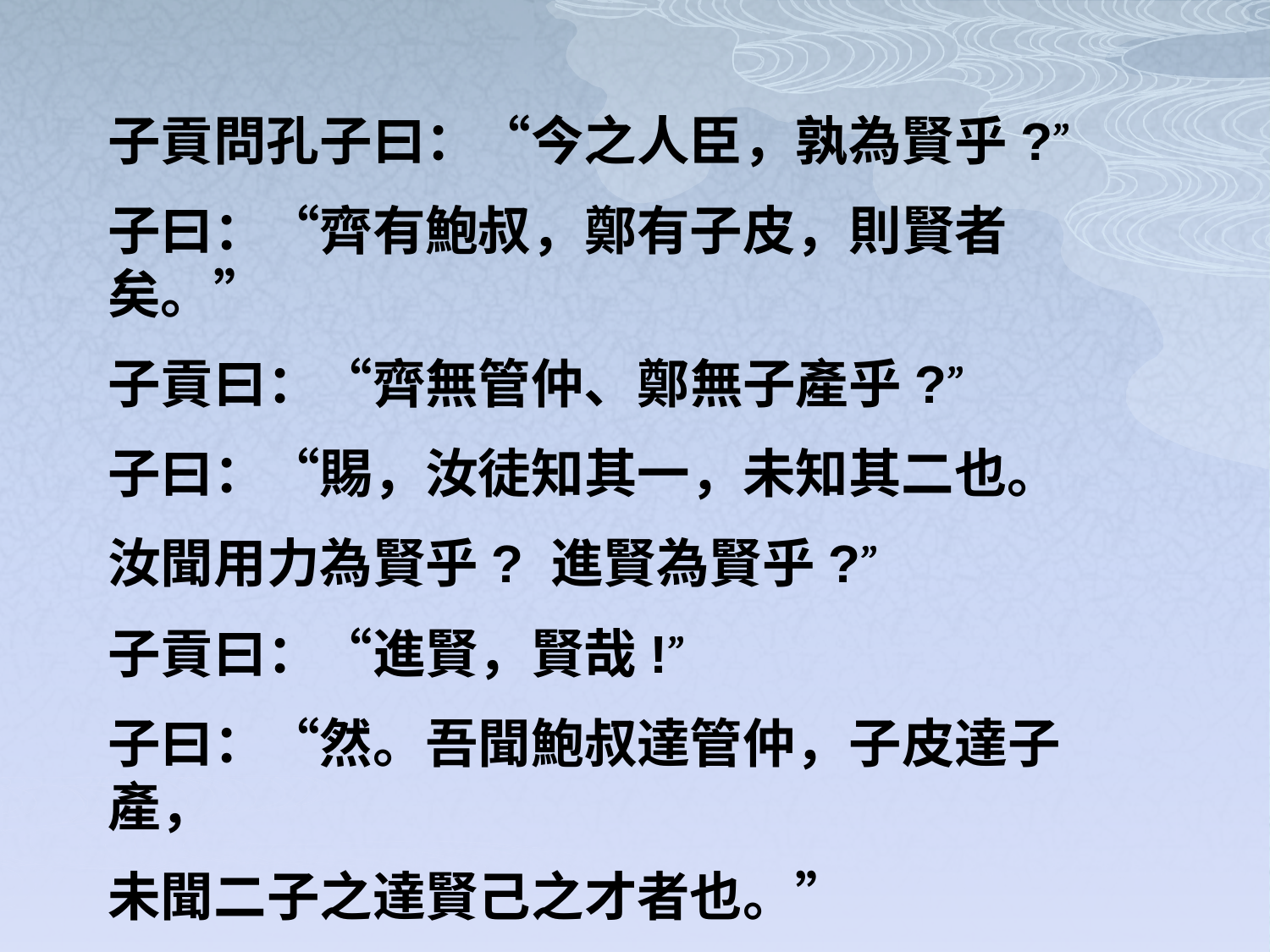

子貢問孔子曰：“今之人臣，孰為賢乎?”
子曰：“齊有鮑叔，鄭有子皮，則賢者矣。”
子貢曰：“齊無管仲、鄭無子產乎?”
子曰：“賜，汝徒知其一，未知其二也。
汝聞用力為賢乎? 進賢為賢乎?”
子貢曰：“進賢，賢哉!”
子曰：“然。吾聞鮑叔達管仲，子皮達子產，
未聞二子之達賢己之才者也。”